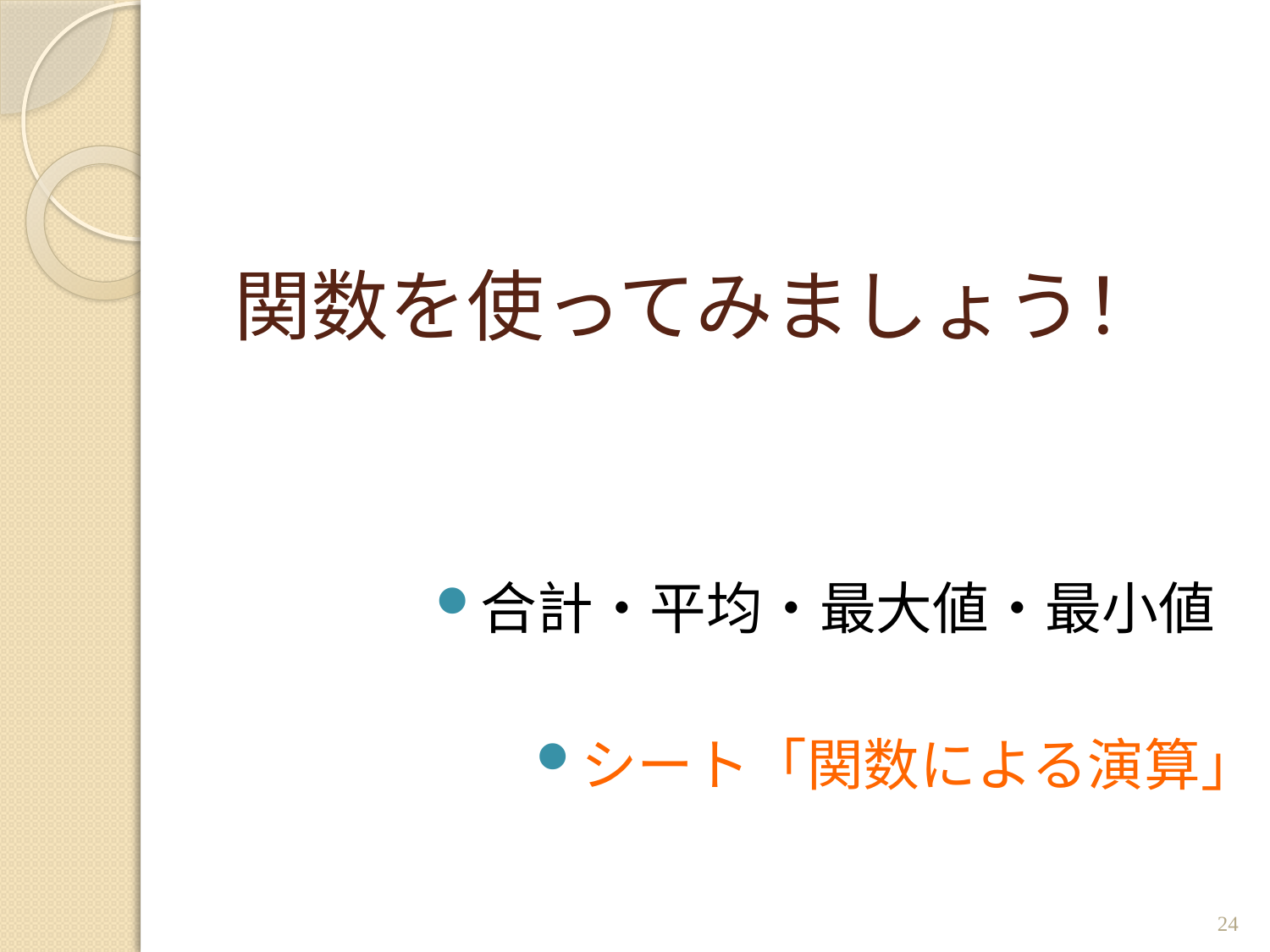

# 関数を使ってみましょう！
合計・平均・最大値・最小値

シート「関数による演算」
24